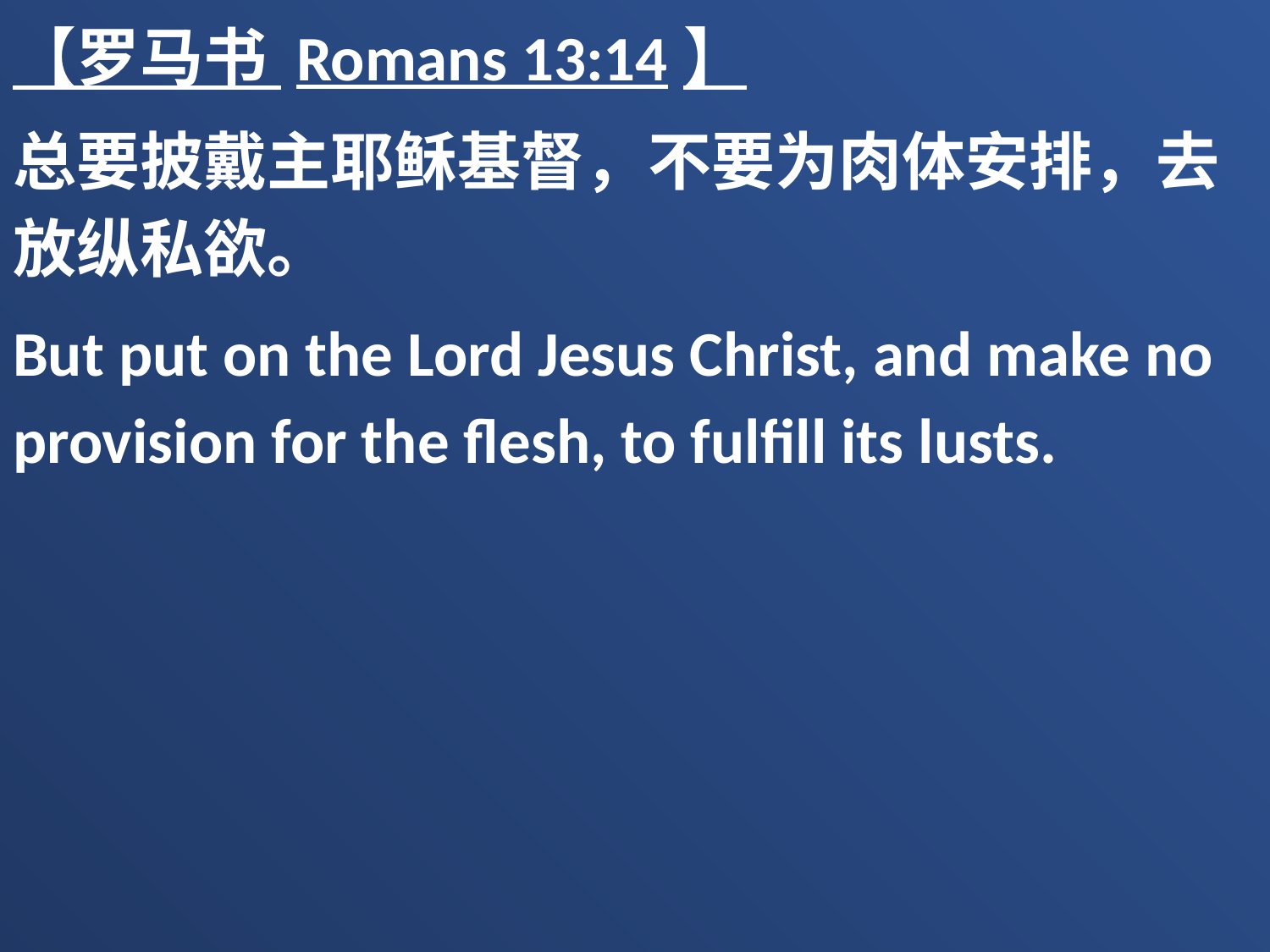

【罗马书 Romans 13:14】
总要披戴主耶稣基督，不要为肉体安排，去放纵私欲。
But put on the Lord Jesus Christ, and make no provision for the flesh, to fulfill its lusts.